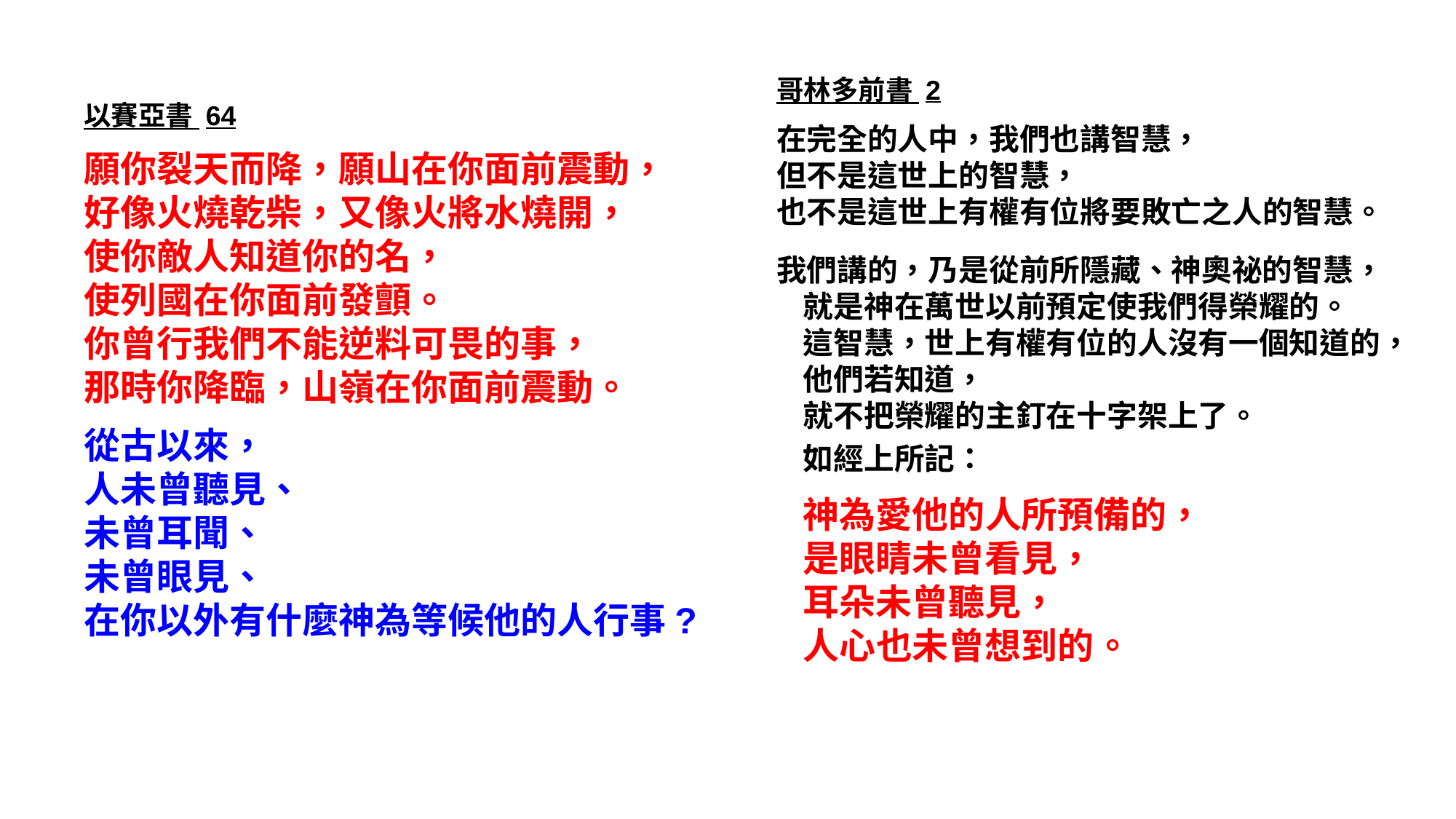

哥林多前書 2

在完全的人中，我們也講智慧，
但不是這世上的智慧，
也不是這世上有權有位將要敗亡之人的智慧。

我們講的，乃是從前所隱藏、神奧祕的智慧，
就是神在萬世以前預定使我們得榮耀的。
這智慧，世上有權有位的人沒有一個知道的，
他們若知道，
就不把榮耀的主釘在十字架上了。
如經上所記：

神為愛他的人所預備的，
是眼睛未曾看見，
耳朵未曾聽見，
人心也未曾想到的。
以賽亞書 64

願你裂天而降，願山在你面前震動，
好像火燒乾柴，又像火將水燒開，
使你敵人知道你的名，
使列國在你面前發顫。
你曾行我們不能逆料可畏的事，
那時你降臨，山嶺在你面前震動。

從古以來，
人未曾聽見、
未曾耳聞、
未曾眼見、
在你以外有什麼神為等候他的人行事?